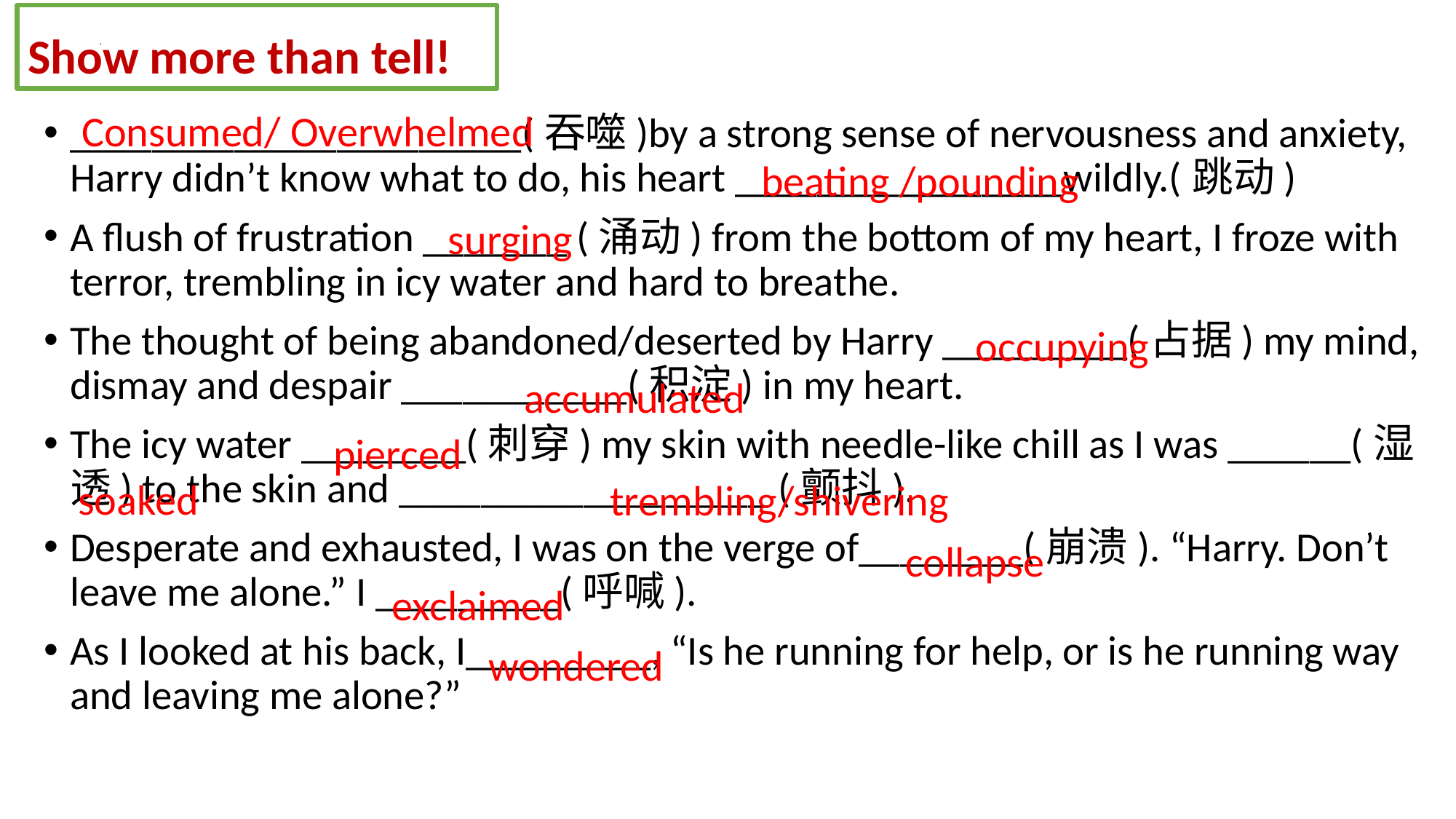

Show more than tell!
Consumed/ Overwhelmed
______________________(吞噬)by a strong sense of nervousness and anxiety, Harry didn’t know what to do, his heart ________________wildly.(跳动)
A flush of frustration _______ (涌动) from the bottom of my heart, I froze with terror, trembling in icy water and hard to breathe.
The thought of being abandoned/deserted by Harry _________(占据) my mind, dismay and despair ___________(积淀) in my heart.
The icy water ________(刺穿) my skin with needle-like chill as I was ______(湿透) to the skin and __________________ (颤抖).
Desperate and exhausted, I was on the verge of________(崩溃). “Harry. Don’t leave me alone.” I _________(呼喊).
As I looked at his back, I_________, “Is he running for help, or is he running way and leaving me alone?”
 beating /pounding
surging
occupying
accumulated
pierced
soaked
 trembling/shivering
collapse
exclaimed
wondered